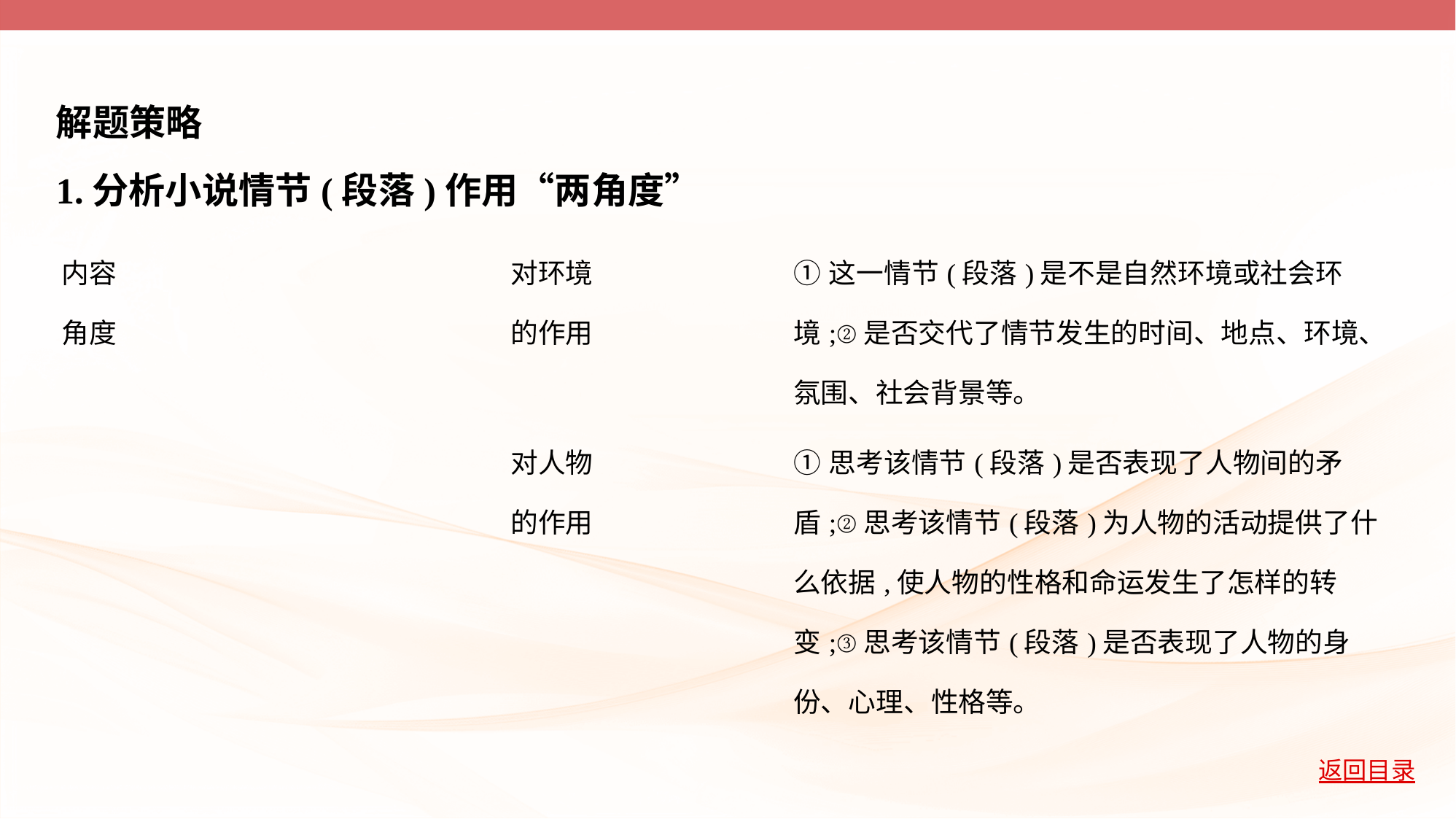

解题策略
1.分析小说情节(段落)作用“两角度”
| 内容 角度 | 对环境 的作用 | ①这一情节(段落)是不是自然环境或社会环境;②是否交代了情节发生的时间、地点、环境、氛围、社会背景等。 |
| --- | --- | --- |
|  | 对人物 的作用 | ①思考该情节(段落)是否表现了人物间的矛盾;②思考该情节(段落)为人物的活动提供了什么依据,使人物的性格和命运发生了怎样的转变;③思考该情节(段落)是否表现了人物的身份、心理、性格等。 |